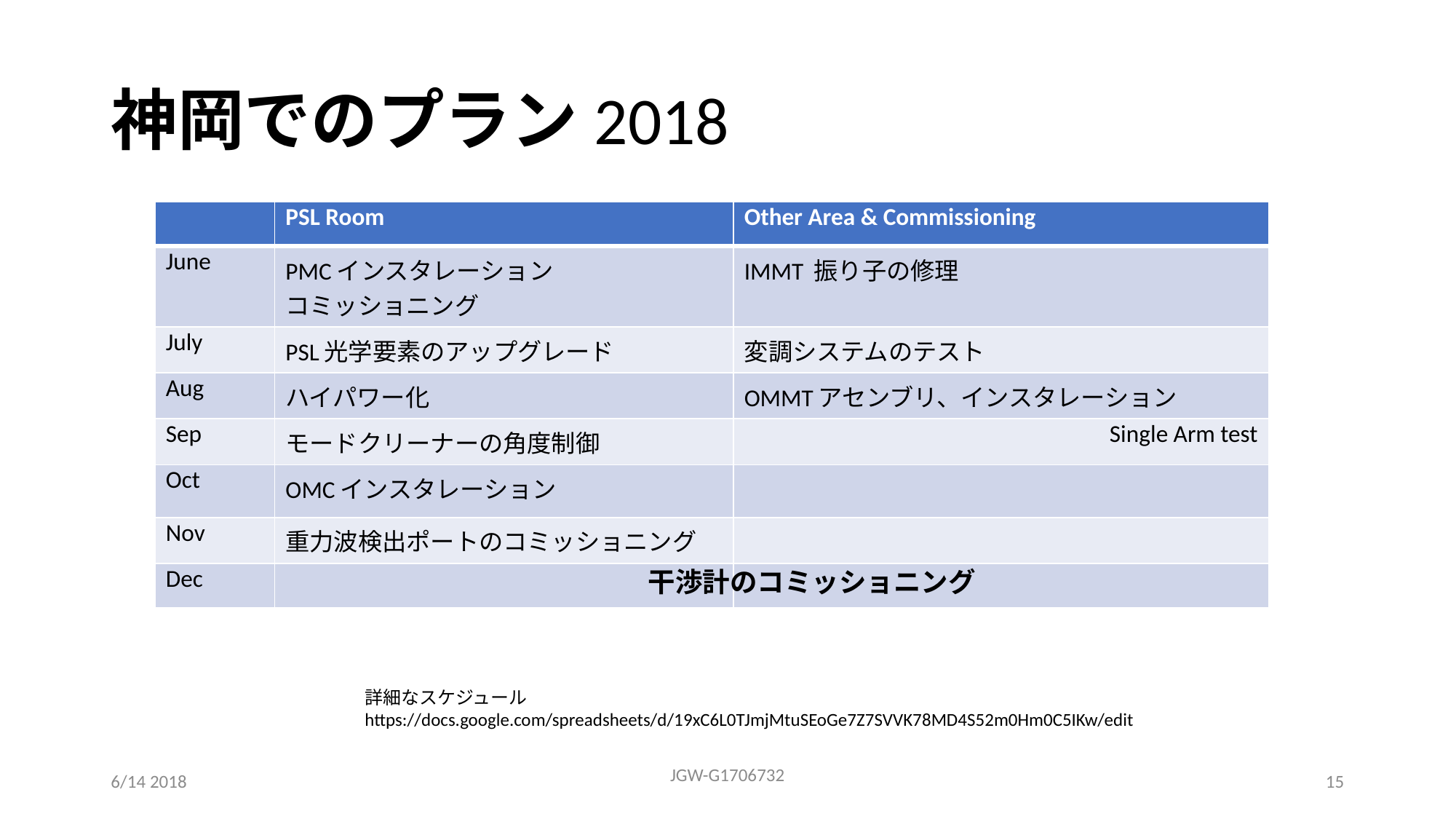

# 神岡でのプラン2018
|  | PSL Room | Other Area & Commissioning |
| --- | --- | --- |
| June | PMCインスタレーション コミッショニング | IMMT 振り子の修理 |
| July | PSL光学要素のアップグレード | 変調システムのテスト |
| Aug | ハイパワー化 | OMMTアセンブリ、インスタレーション |
| Sep | モードクリーナーの角度制御 | Single Arm test |
| Oct | OMCインスタレーション |  |
| Nov | 重力波検出ポートのコミッショニング |  |
| Dec |  |  |
干渉計のコミッショニング
詳細なスケジュール
https://docs.google.com/spreadsheets/d/19xC6L0TJmjMtuSEoGe7Z7SVVK78MD4S52m0Hm0C5IKw/edit
JGW-G1706732
6/14 2018
15